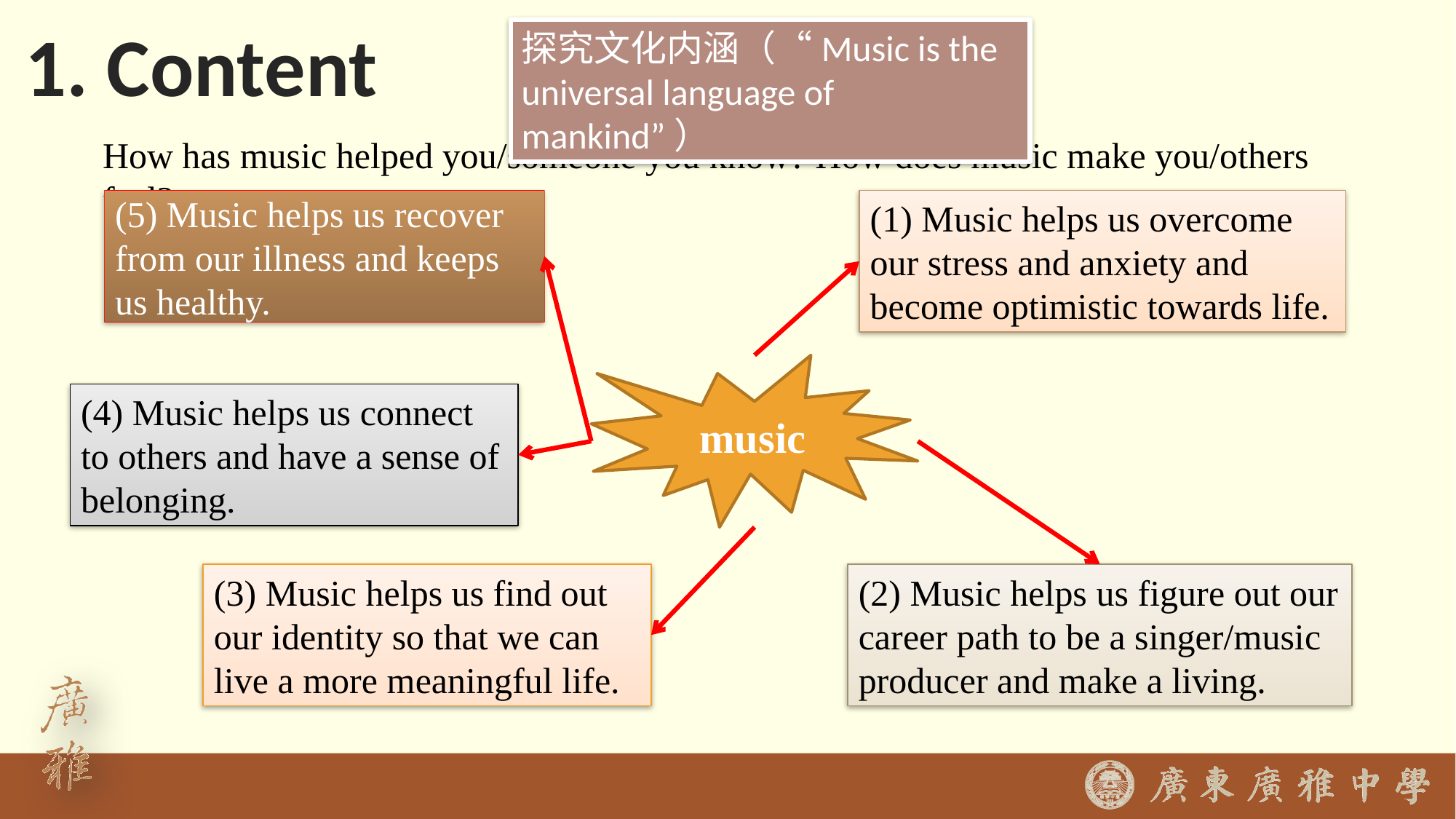

1. Content
探究文化内涵（“Music is the universal language of mankind”）
How has music helped you/someone you know? How does music make you/others feel?
(5) Music helps us recover from our illness and keeps us healthy.
(1) Music helps us overcome our stress and anxiety and become optimistic towards life.
music
(4) Music helps us connect to others and have a sense of belonging.
(3) Music helps us find out our identity so that we can live a more meaningful life.
(2) Music helps us figure out our career path to be a singer/music producer and make a living.